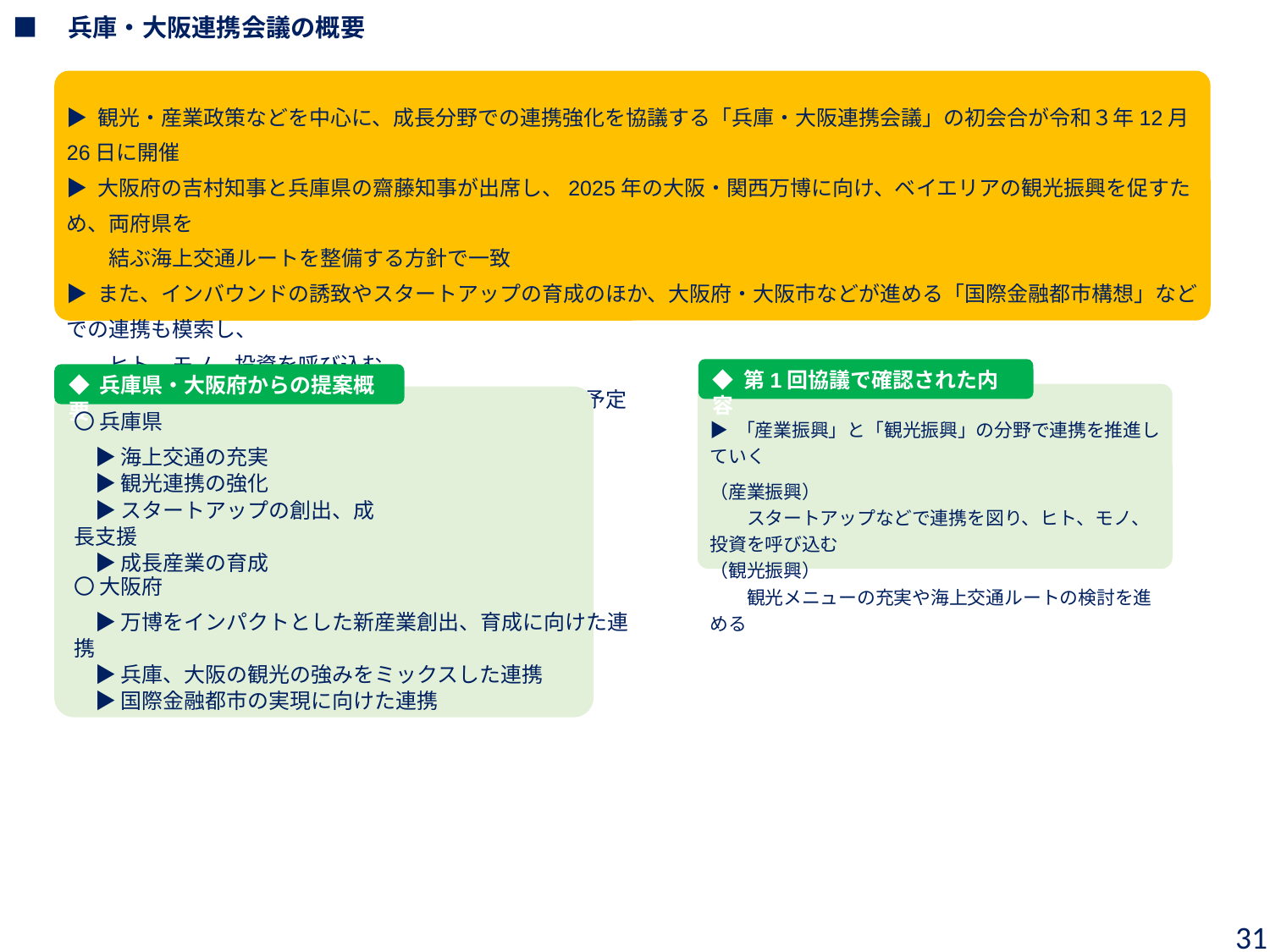

■　兵庫・大阪連携会議の概要

▶ 観光・産業政策などを中心に、成長分野での連携強化を協議する「兵庫・大阪連携会議」の初会合が令和３年12月26日に開催
▶ 大阪府の吉村知事と兵庫県の齋藤知事が出席し、2025年の大阪・関西万博に向け、ベイエリアの観光振興を促すため、両府県を
　　結ぶ海上交通ルートを整備する方針で一致
▶ また、インバウンドの誘致やスタートアップの育成のほか、大阪府・大阪市などが進める「国際金融都市構想」などでの連携も模索し、
　　ヒト、モノ、投資を呼び込む
▶ 今後は、両知事が出席する会議を、年２回程度開催予定
◆ 第1回協議で確認された内容

▶ 「産業振興」と「観光振興」の分野で連携を推進していく

（産業振興）
　　スタートアップなどで連携を図り、ヒト、モノ、投資を呼び込む
（観光振興）
　　観光メニューの充実や海上交通ルートの検討を進める

◆ 兵庫県・大阪府からの提案概要

〇 兵庫県

　▶ 海上交通の充実
　▶ 観光連携の強化
　▶ スタートアップの創出、成長支援
　▶ 成長産業の育成
〇 大阪府

　▶ 万博をインパクトとした新産業創出、育成に向けた連携
　▶ 兵庫、大阪の観光の強みをミックスした連携
　▶ 国際金融都市の実現に向けた連携

31